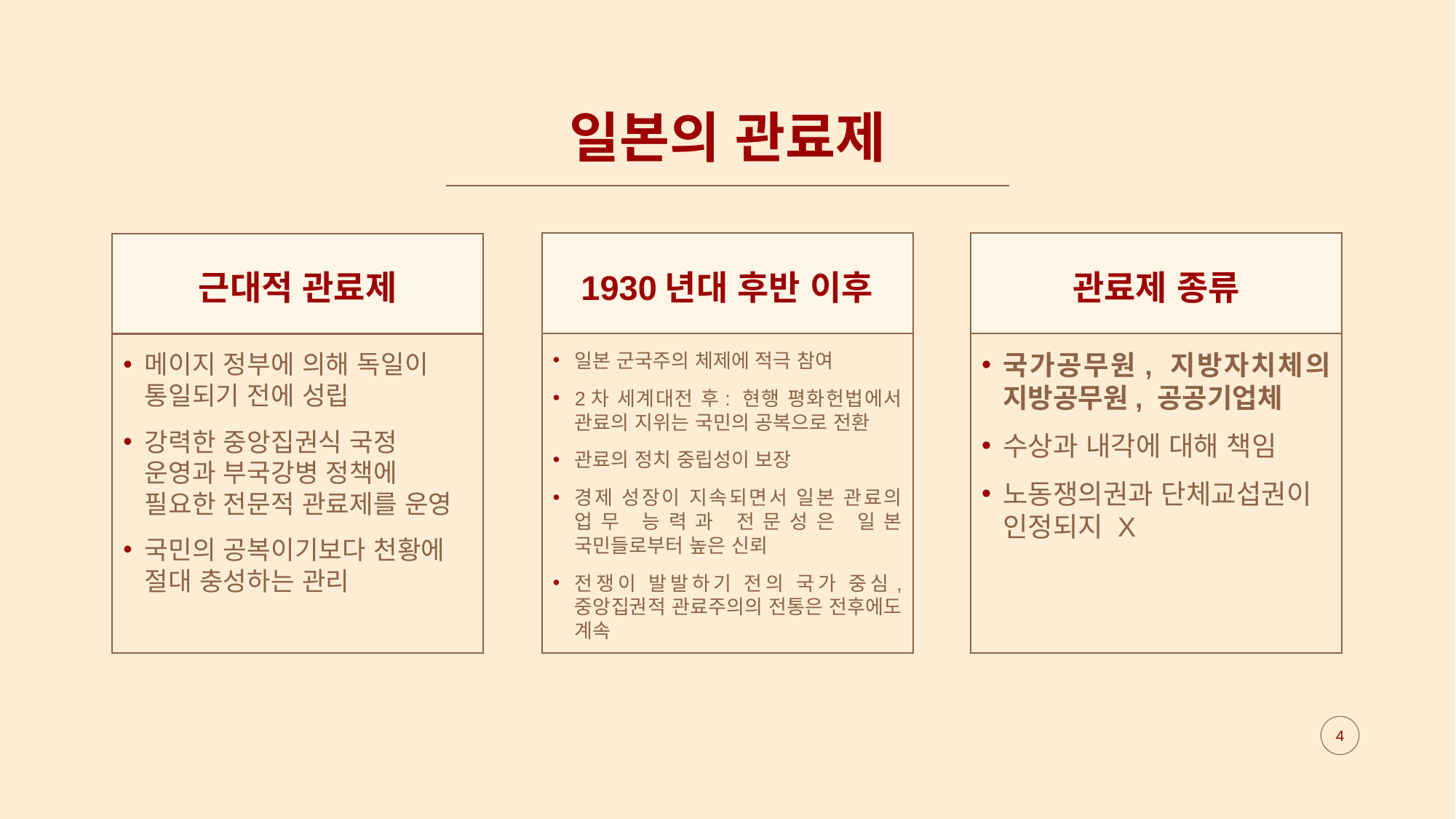

# 일본의 관료제
근대적 관료제
1930년대 후반 이후
관료제 종류
일본 군국주의 체제에 적극 참여
2차 세계대전 후: 현행 평화헌법에서 관료의 지위는 국민의 공복으로 전환
관료의 정치 중립성이 보장
경제 성장이 지속되면서 일본 관료의 업무 능력과 전문성은 일본 국민들로부터 높은 신뢰
전쟁이 발발하기 전의 국가 중심, 중앙집권적 관료주의의 전통은 전후에도 계속
국가공무원, 지방자치체의 지방공무원, 공공기업체
수상과 내각에 대해 책임
노동쟁의권과 단체교섭권이 인정되지 X

메이지 정부에 의해 독일이 통일되기 전에 성립
강력한 중앙집권식 국정 운영과 부국강병 정책에 필요한 전문적 관료제를 운영
국민의 공복이기보다 천황에 절대 충성하는 관리
4